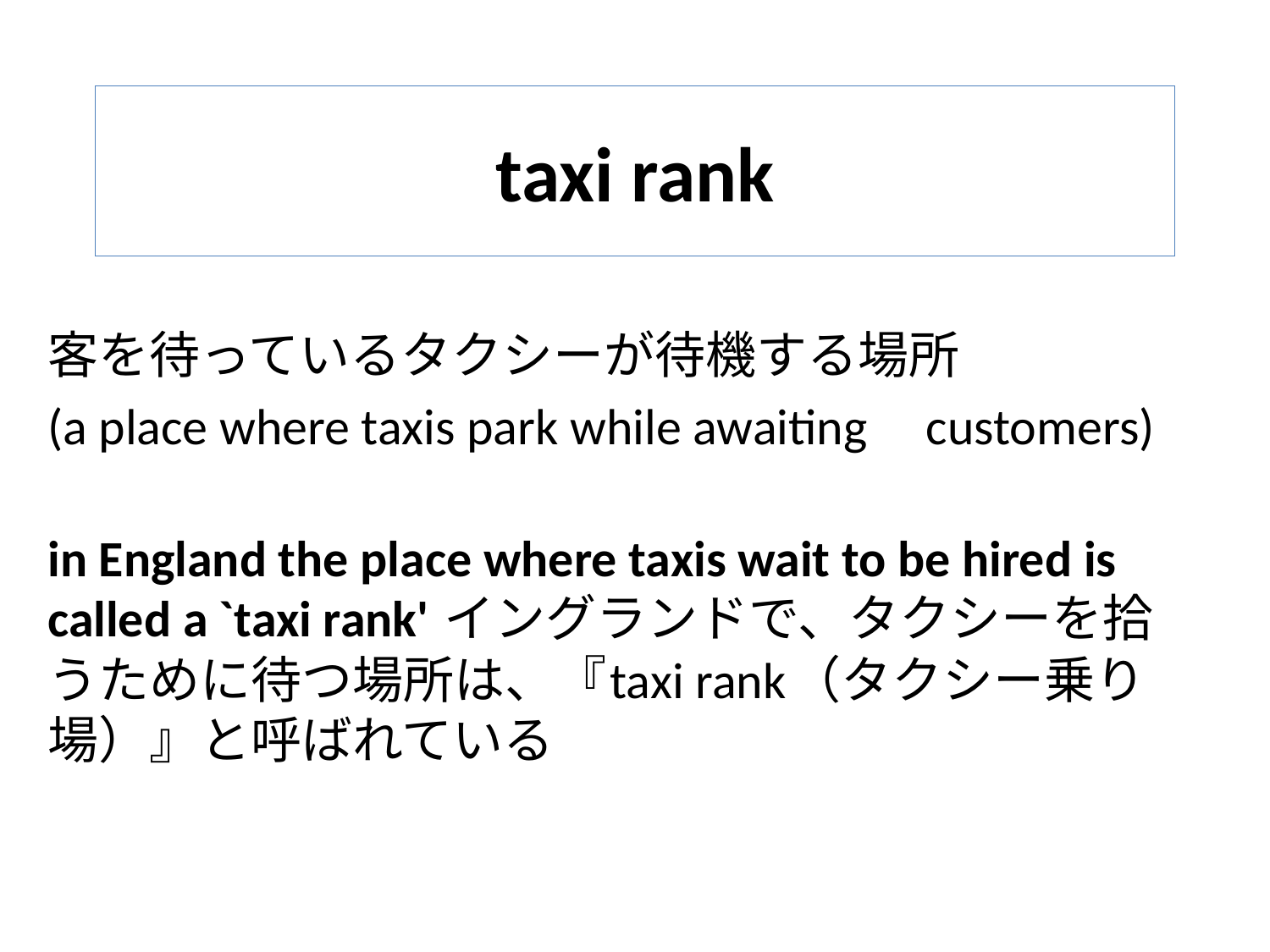

# taxi rank
客を待っているタクシーが待機する場所
(a place where taxis park while awaiting　customers)
in England the place where taxis wait to be hired is　called a `taxi rank' イングランドで、タクシーを拾うために待つ場所は、『taxi rank（タクシー乗り場）』と呼ばれている